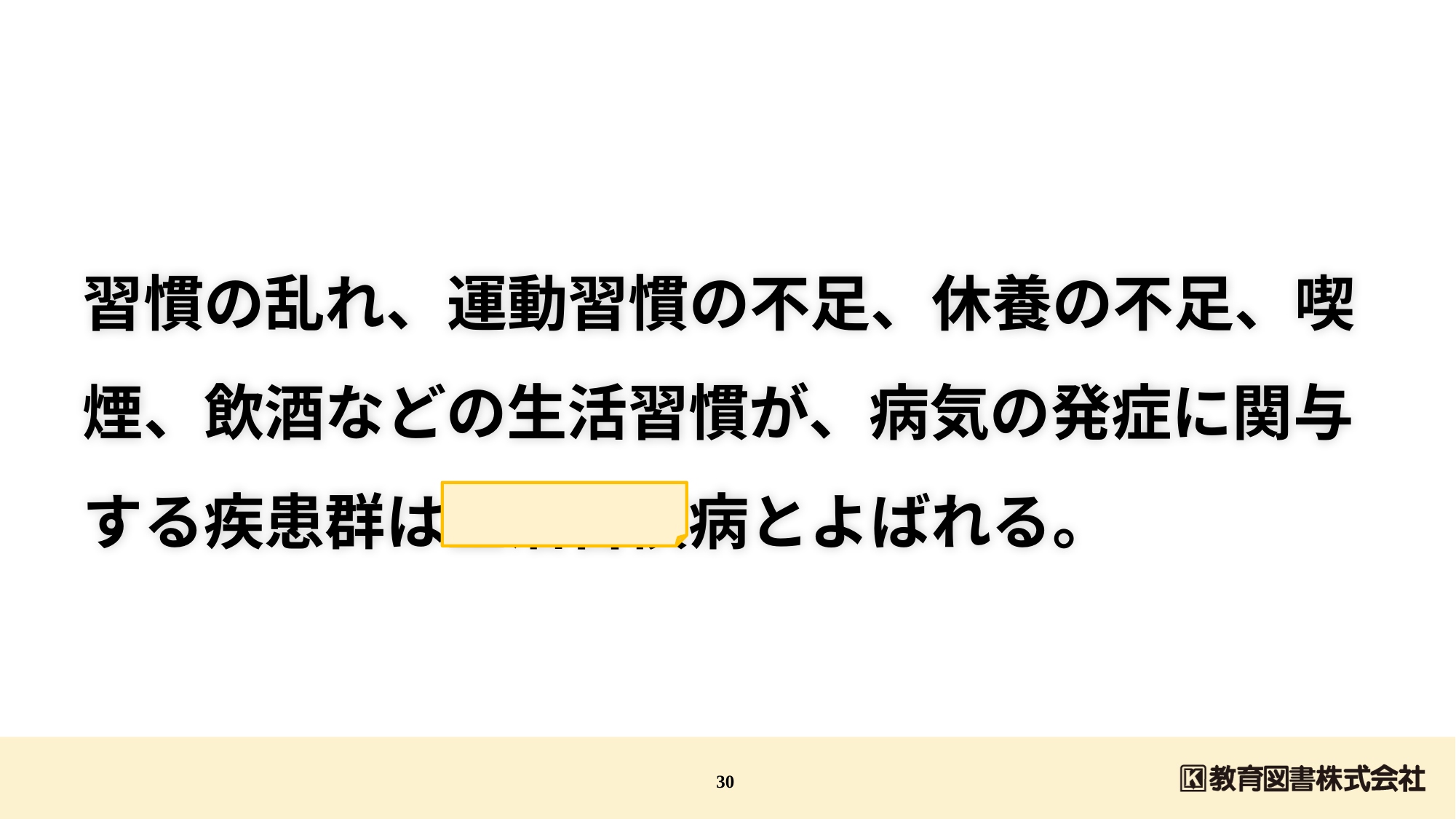

習慣の乱れ、運動習慣の不足、休養の不足、喫煙、飲酒などの生活習慣が、病気の発症に関与する疾患群は生活習慣病とよばれる。

30